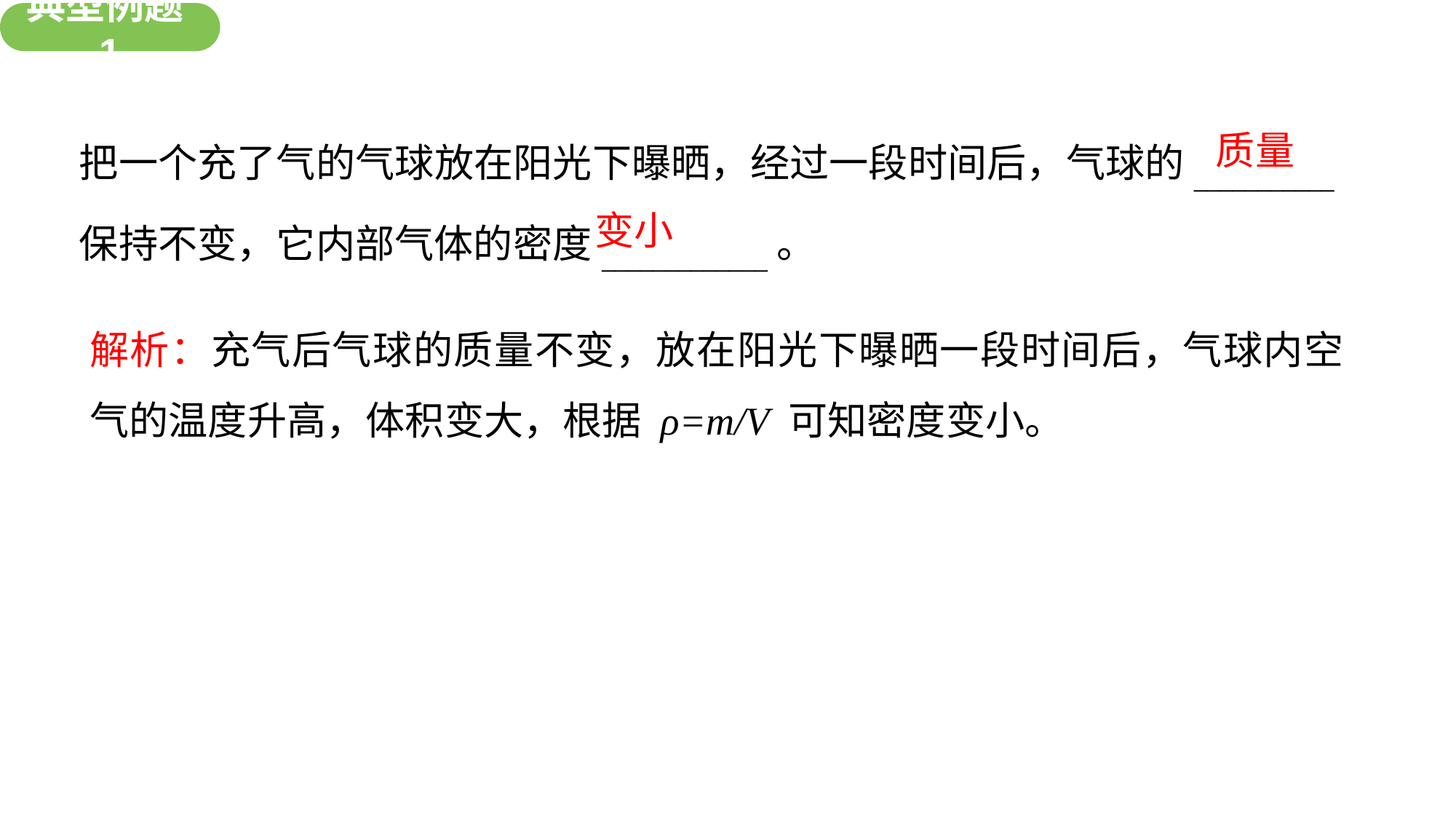

新知探究
新知探究
典型例题1
把一个充了气的气球放在阳光下曝晒，经过一段时间后，气球的___________保持不变，它内部气体的密度_____________。
质量
变小
解析：充气后气球的质量不变，放在阳光下曝晒一段时间后，气球内空气的温度升高，体积变大，根据 ρ=m/V 可知密度变小。